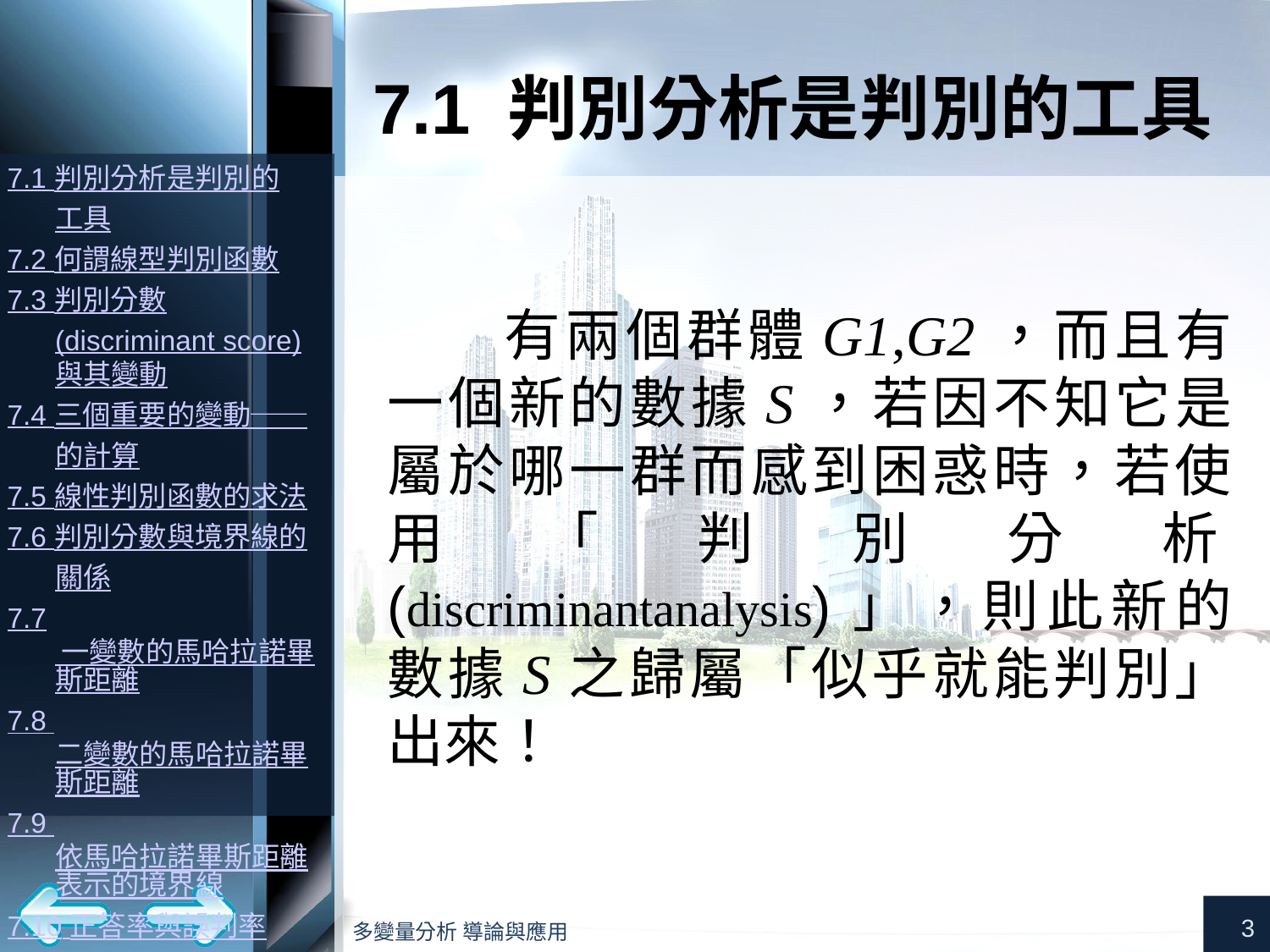

# 7.1 判別分析是判別的工具
有兩個群體G1,G2，而且有一個新的數據S，若因不知它是屬於哪一群而感到困惑時，若使用「判別分析(discriminantanalysis)」，則此新的數據S之歸屬「似乎就能判別」出來！
3
多變量分析 導論與應用